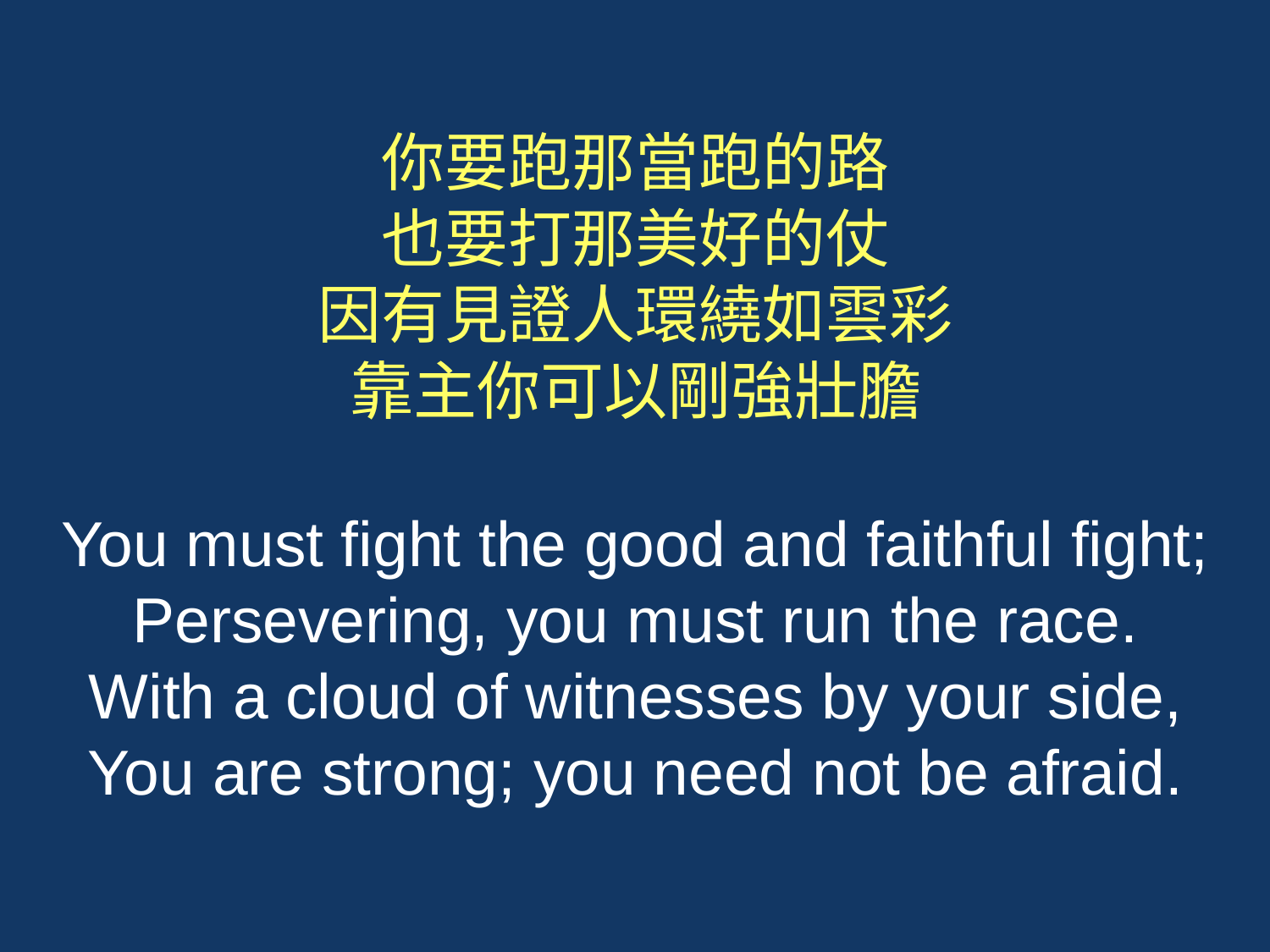

你要跑那當跑的路
也要打那美好的仗
因有見證人環繞如雲彩
靠主你可以剛強壯膽
You must fight the good and faithful fight;
Persevering, you must run the race.
With a cloud of witnesses by your side,
You are strong; you need not be afraid.